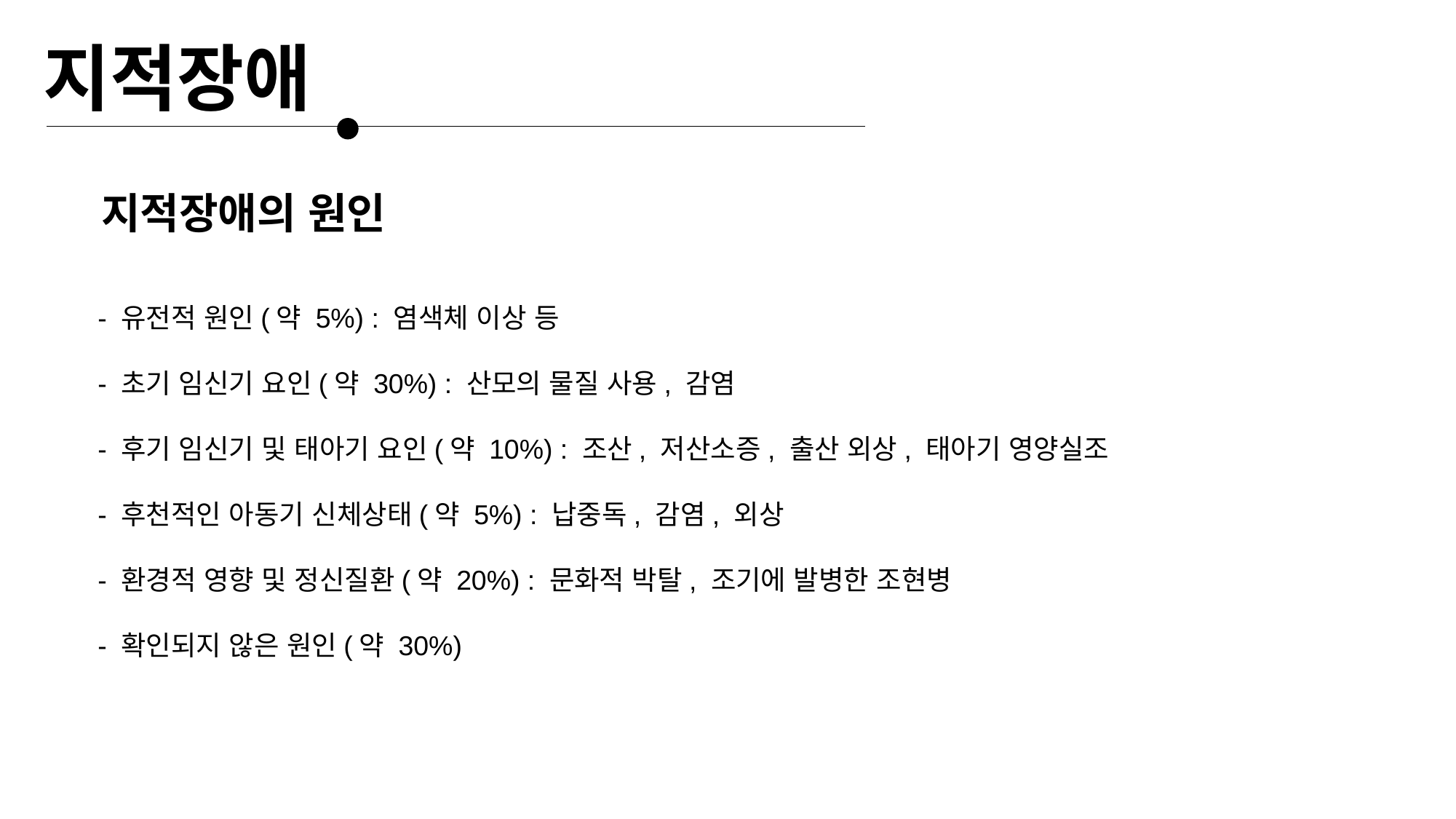

지적장애

지적장애의 원인
- 유전적 원인(약 5%) : 염색체 이상 등
- 초기 임신기 요인(약 30%) : 산모의 물질 사용, 감염
- 후기 임신기 및 태아기 요인(약 10%) : 조산, 저산소증, 출산 외상, 태아기 영양실조
- 후천적인 아동기 신체상태(약 5%) : 납중독, 감염, 외상
- 환경적 영향 및 정신질환(약 20%) : 문화적 박탈, 조기에 발병한 조현병
- 확인되지 않은 원인(약 30%)